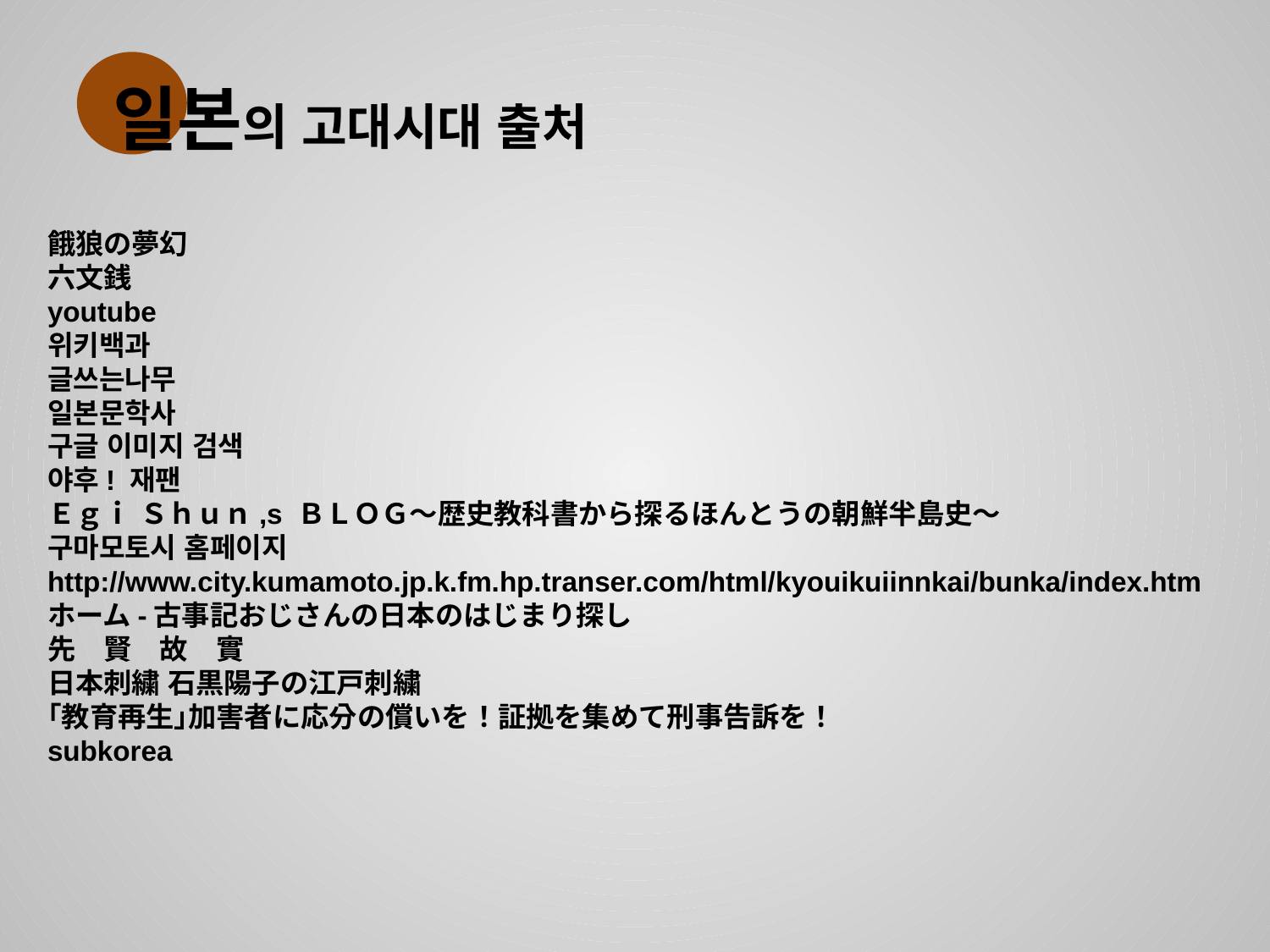

일본의 고대시대 출처
餓狼の夢幻
六文銭
youtube
위키백과
글쓰는나무
일본문학사
구글 이미지 검색
야후! 재팬
Ｅｇｉ Ｓｈｕｎ,s ＢＬＯＧ～歴史教科書から探るほんとうの朝鮮半島史～
구마모토시 홈페이지
http://www.city.kumamoto.jp.k.fm.hp.transer.com/html/kyouikuiinnkai/bunka/index.htm
ホーム-古事記おじさんの日本のはじまり探し
先　賢　故　實
日本刺繍 石黒陽子の江戸刺繍
｢教育再生｣加害者に応分の償いを！証拠を集めて刑事告訴を！
subkorea